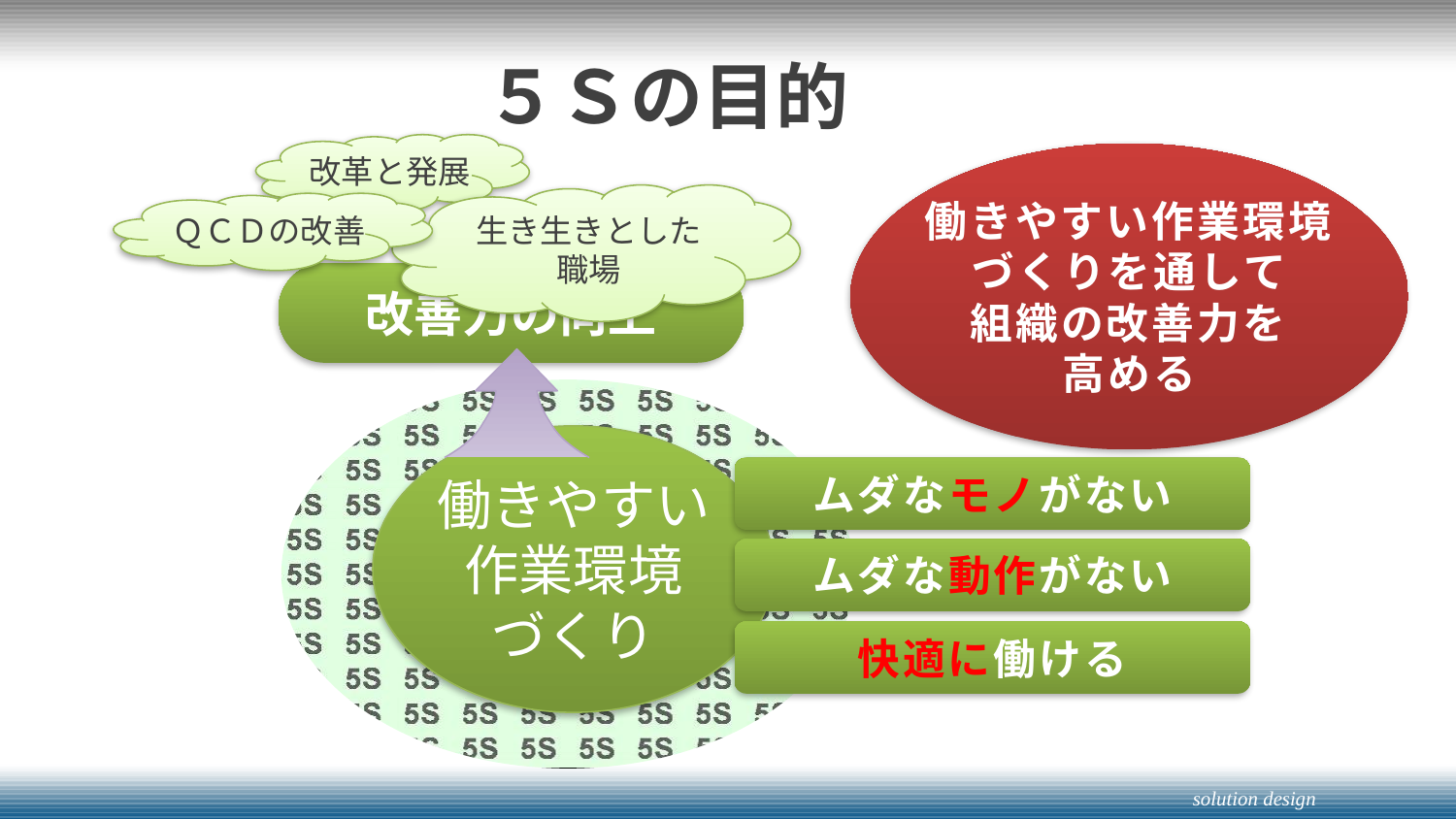

# ５Ｓの目的
改革と発展
働きやすい作業環境
づくりを通して
組織の改善力を
高める
生き生きとした職場
ＱＣＤの改善
改善力の向上

働きやすい
作業環境
づくり
ムダなモノがない
ムダな動作がない
快適に働ける